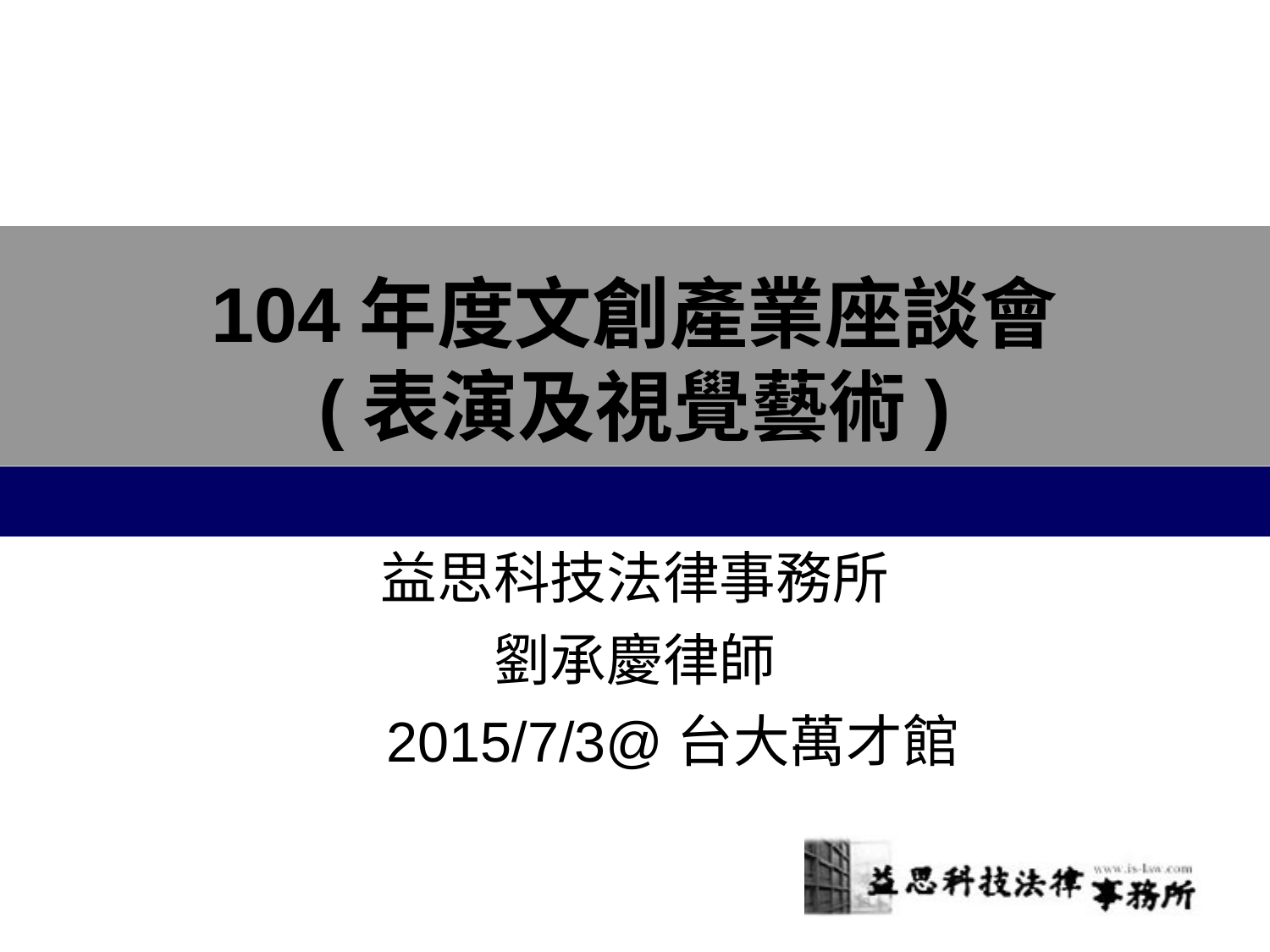

# 104年度文創產業座談會 (表演及視覺藝術)
益思科技法律事務所
劉承慶律師
              2015/7/3@台大萬才館